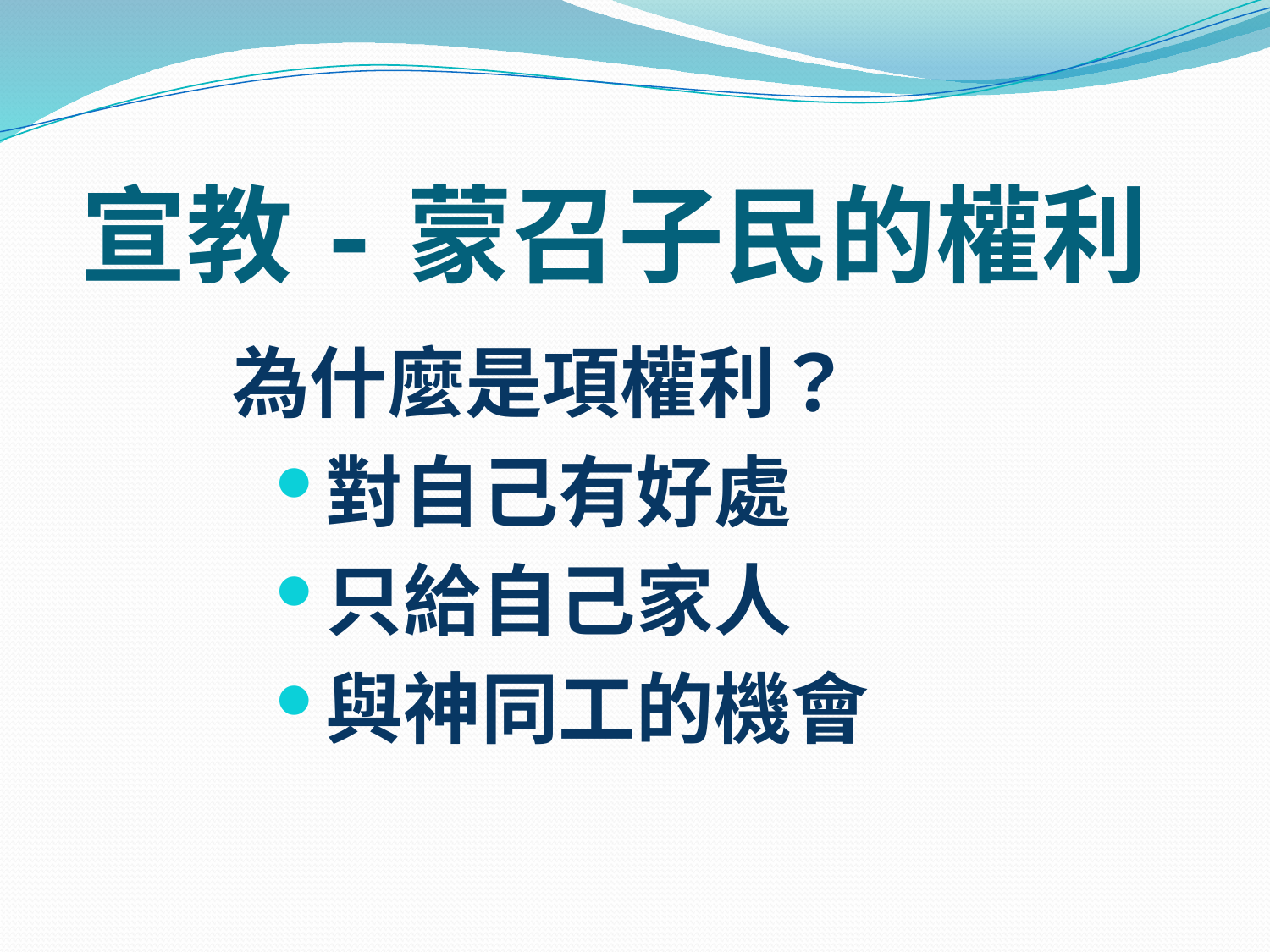

# 宣教-蒙召子民的權利
為什麼是項權利？
對自己有好處
只給自己家人
與神同工的機會